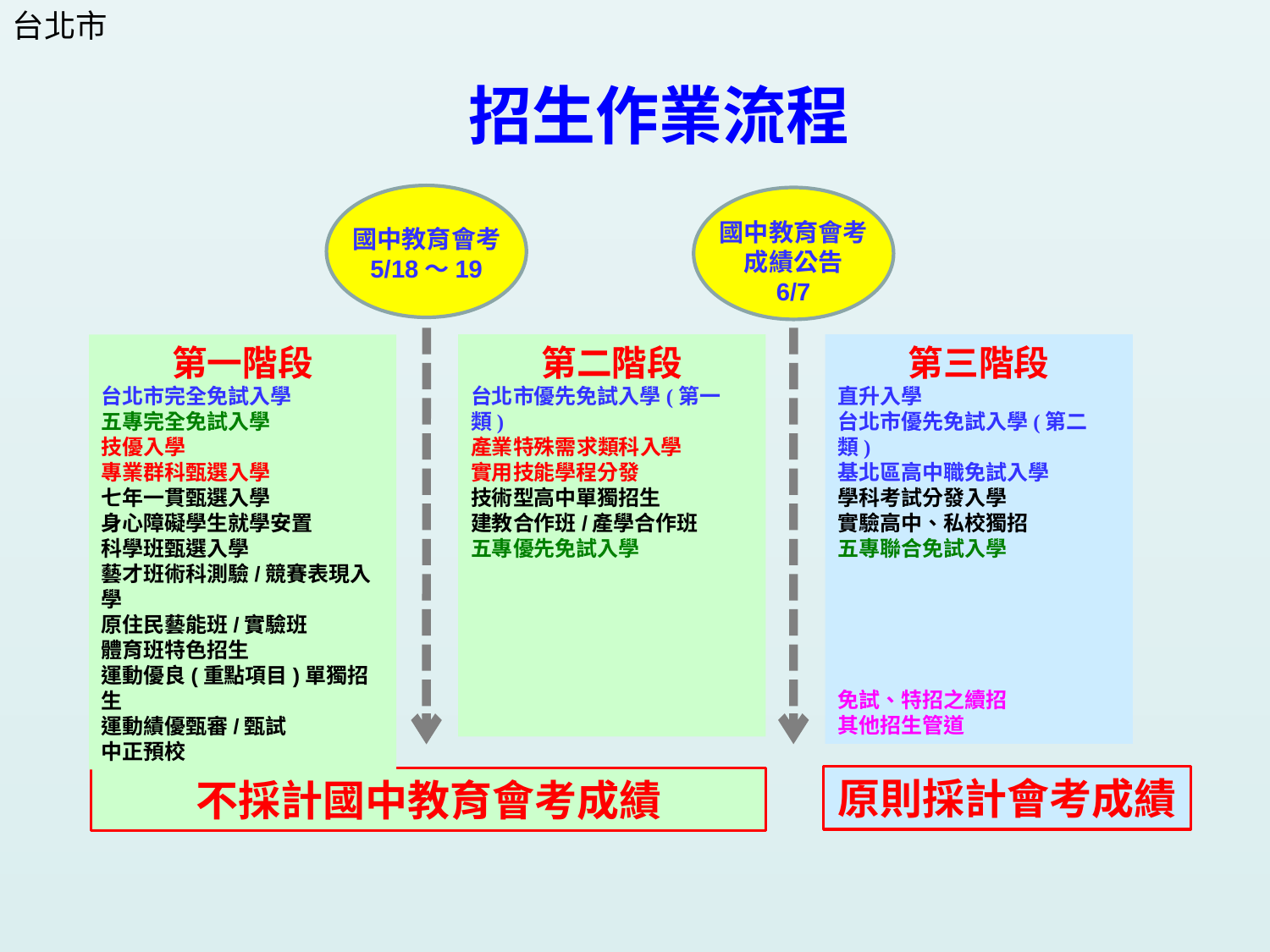

台北市
招生作業流程

國中教育會考
5/18～19

國中教育會考
成績公告
6/7
第二階段
台北市優先免試入學(第一類)
產業特殊需求類科入學
實用技能學程分發
技術型高中單獨招生
建教合作班/產學合作班
五專優先免試入學

第三階段
直升入學
台北市優先免試入學(第二類)
基北區高中職免試入學
學科考試分發入學
實驗高中、私校獨招
五專聯合免試入學

免試、特招之續招
其他招生管道
第一階段
台北市完全免試入學
五專完全免試入學
技優入學
專業群科甄選入學
七年一貫甄選入學
身心障礙學生就學安置
科學班甄選入學
藝才班術科測驗/競賽表現入學
原住民藝能班/實驗班
體育班特色招生
運動優良(重點項目)單獨招生
運動績優甄審/甄試
中正預校
原則採計會考成績
不採計國中教育會考成績